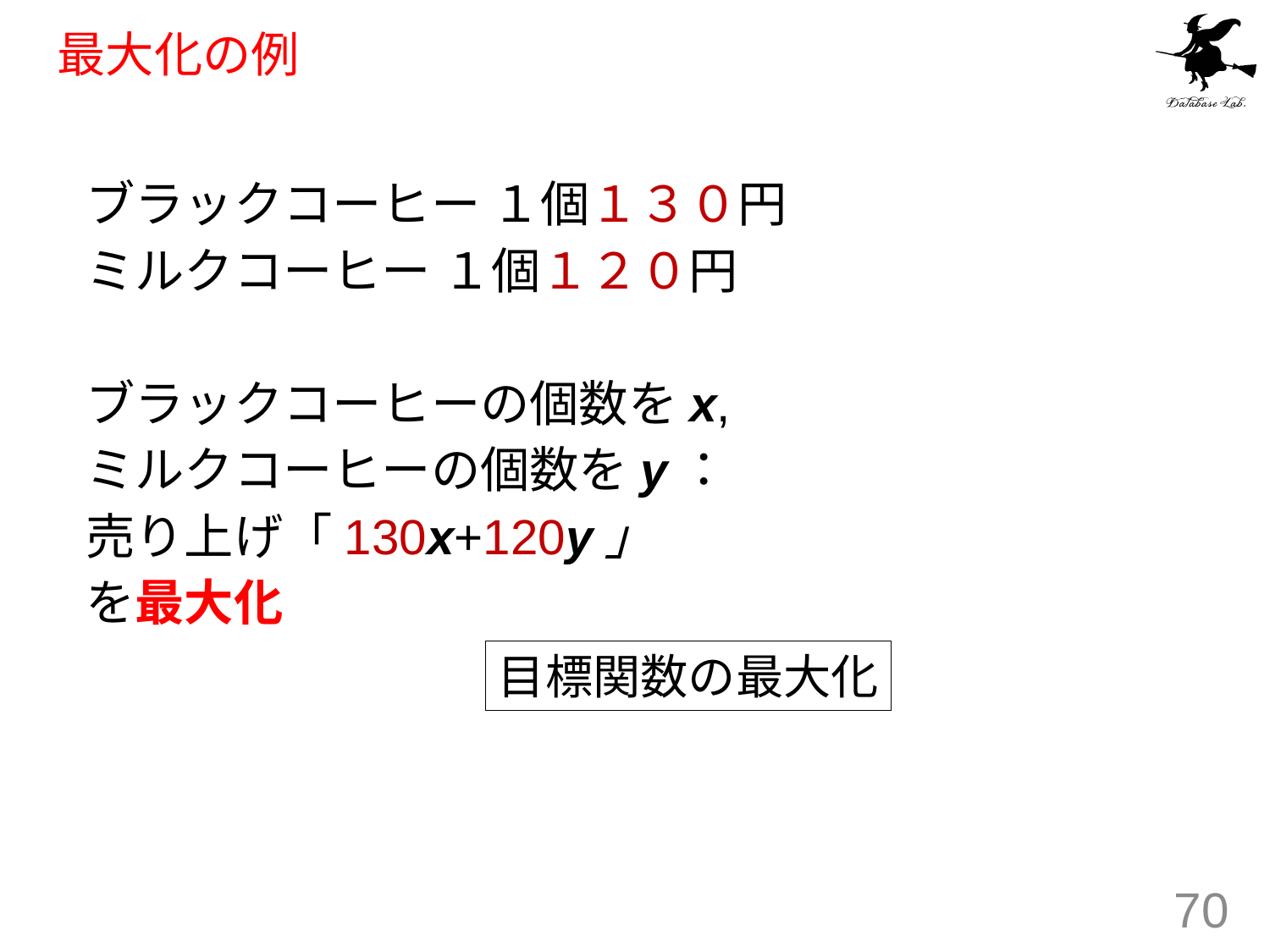

# 最大化の例
ブラックコーヒー １個１３０円
ミルクコーヒー １個１２０円

ブラックコーヒーの個数をx,
ミルクコーヒーの個数をy：
売り上げ「130x+120y」
を最大化

目標関数の最大化
70